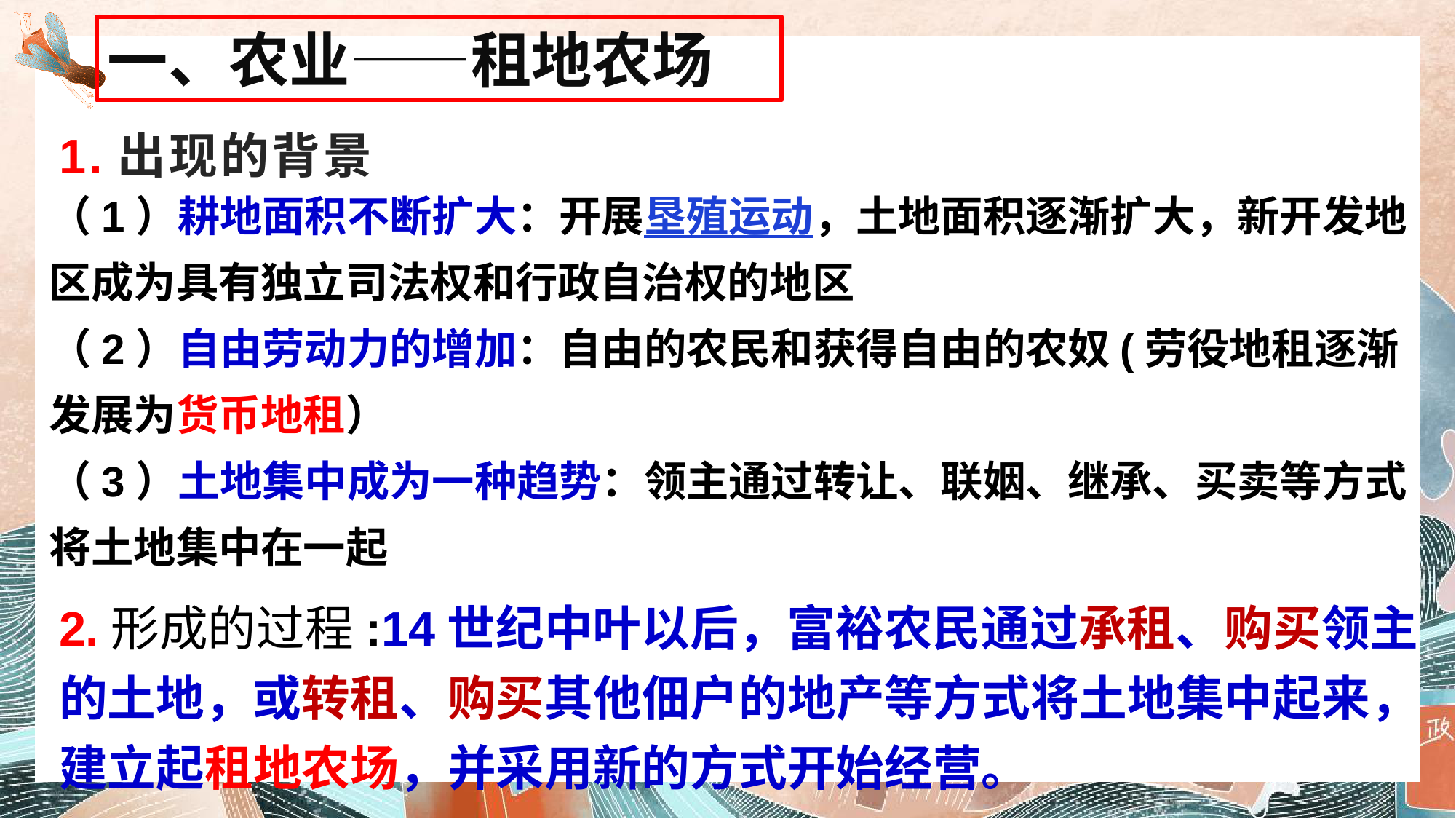

一、农业——租地农场
# 1.出现的背景
（1）耕地面积不断扩大：开展垦殖运动，土地面积逐渐扩大，新开发地区成为具有独立司法权和行政自治权的地区
（2）自由劳动力的增加：自由的农民和获得自由的农奴(劳役地租逐渐发展为货币地租）
（3）土地集中成为一种趋势：领主通过转让、联姻、继承、买卖等方式将土地集中在一起
2.形成的过程:14世纪中叶以后，富裕农民通过承租、购买领主的土地，或转租、购买其他佃户的地产等方式将土地集中起来，建立起租地农场，并采用新的方式开始经营。